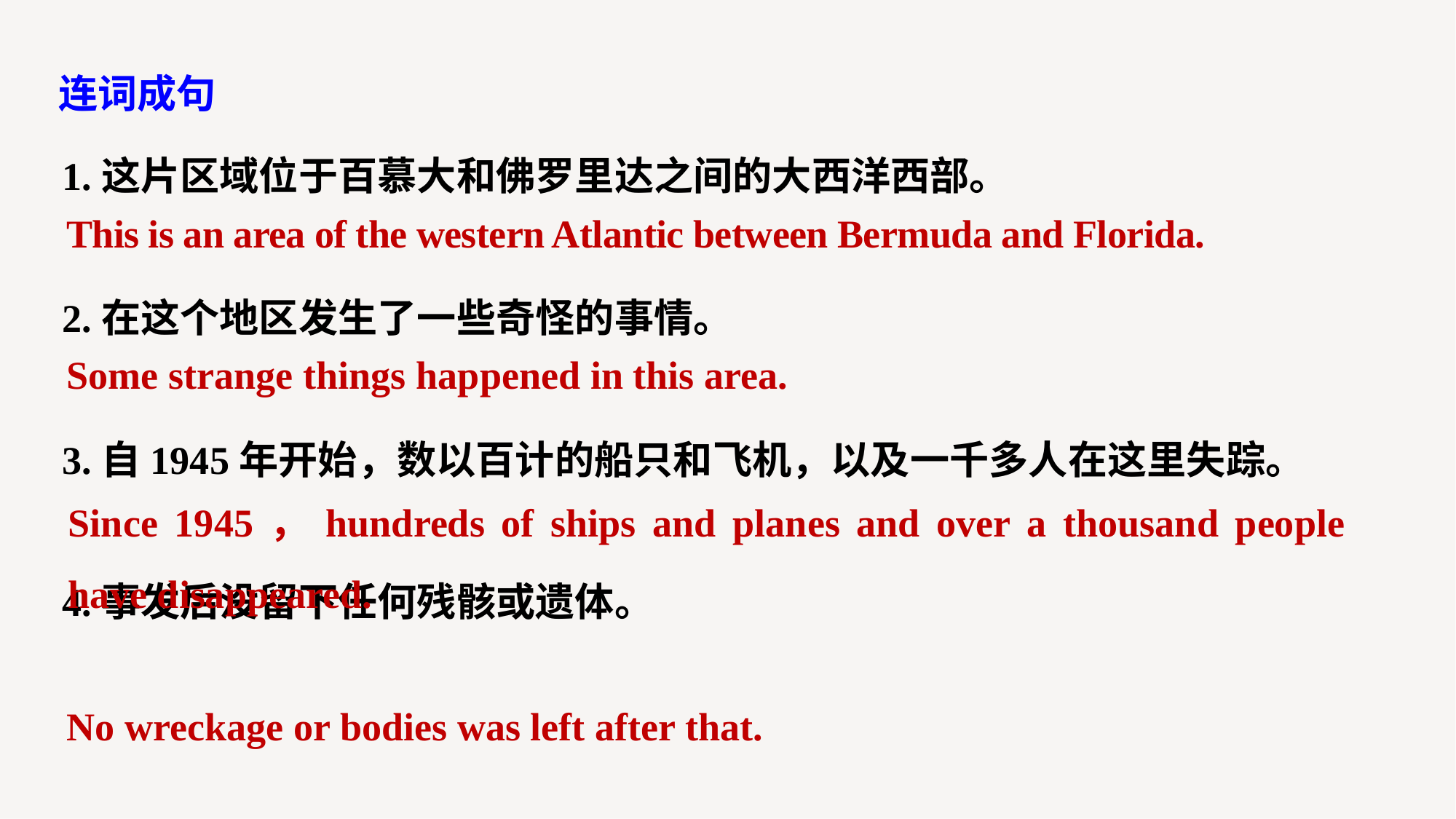

连词成句
1.这片区域位于百慕大和佛罗里达之间的大西洋西部。

2.在这个地区发生了一些奇怪的事情。

3.自1945年开始，数以百计的船只和飞机，以及一千多人在这里失踪。

4.事发后没留下任何残骸或遗体。

This is an area of the western Atlantic between Bermuda and Florida.
Some strange things happened in this area.
Since 1945，hundreds of ships and planes and over a thousand people have disappeared.
No wreckage or bodies was left after that.